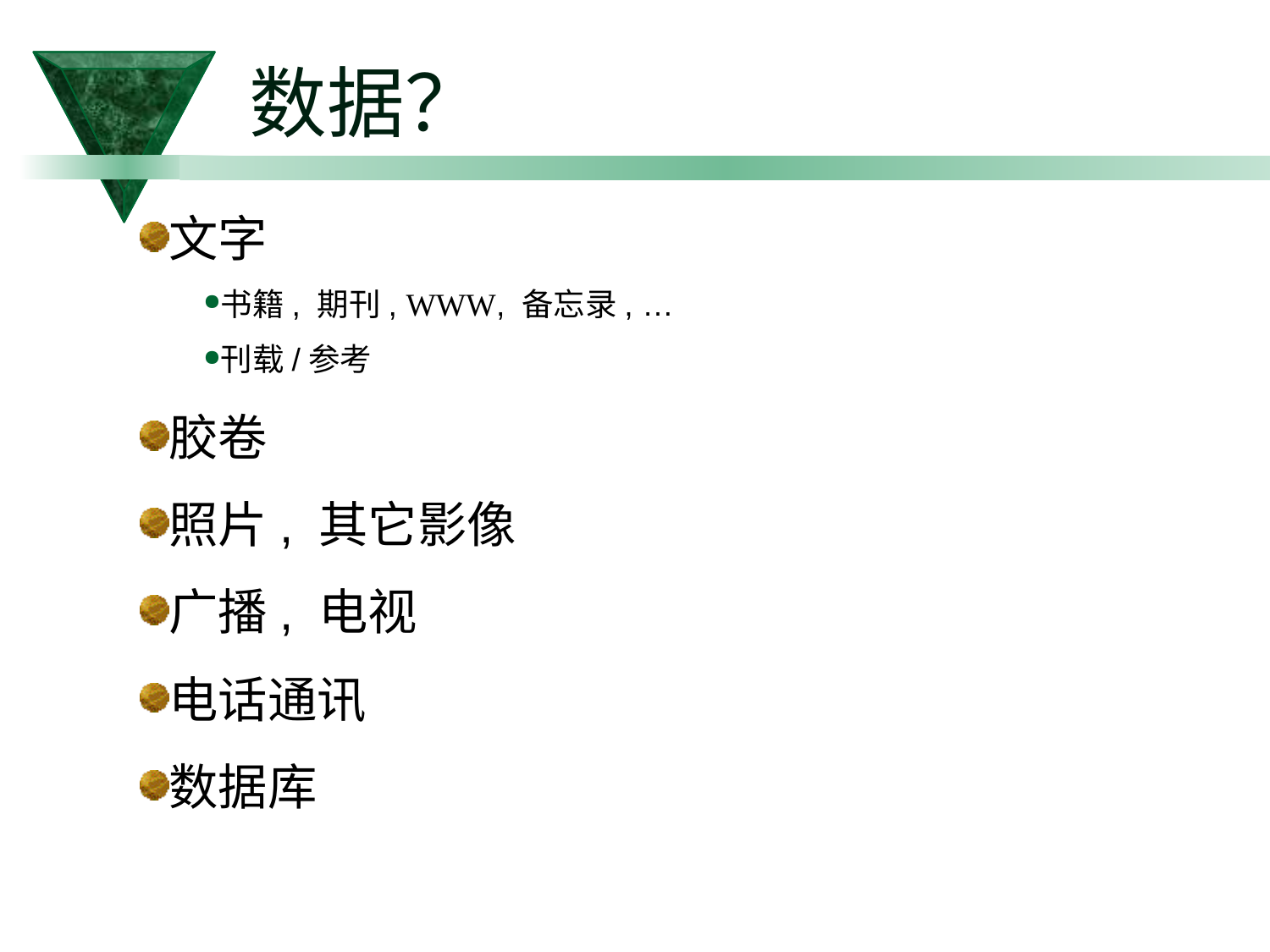

# 数据？

文字
书籍, 期刊, WWW, 备忘录, …
刊载/参考
胶卷
照片, 其它影像
广播, 电视
电话通讯
数据库